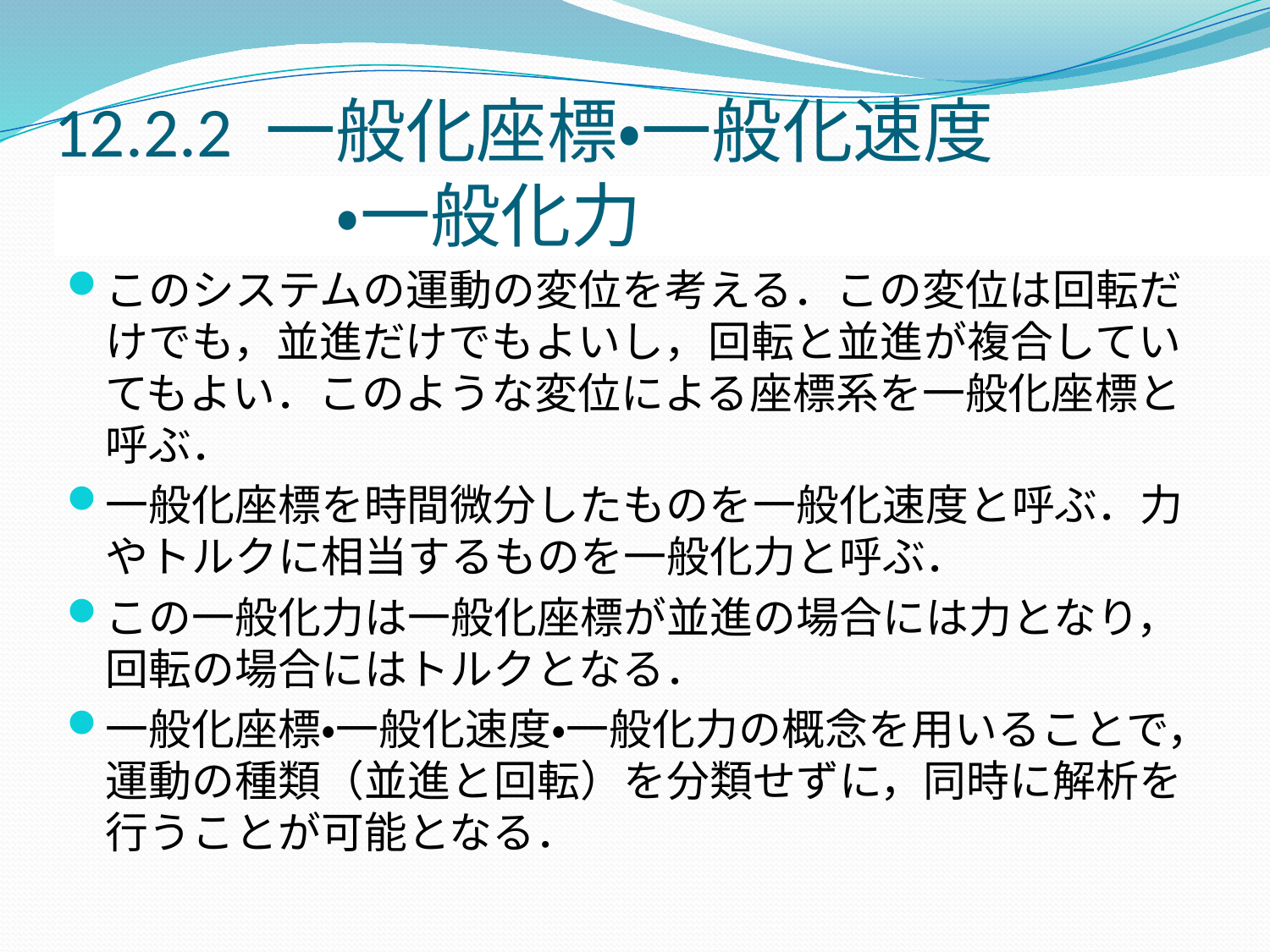

# 12.2.2 一般化座標・一般化速度 　　　　・一般化力
このシステムの運動の変位を考える．この変位は回転だけでも，並進だけでもよいし，回転と並進が複合していてもよい．このような変位による座標系を一般化座標と呼ぶ．
一般化座標を時間微分したものを一般化速度と呼ぶ．力やトルクに相当するものを一般化力と呼ぶ．
この一般化力は一般化座標が並進の場合には力となり，回転の場合にはトルクとなる．
一般化座標・一般化速度・一般化力の概念を用いることで，運動の種類（並進と回転）を分類せずに，同時に解析を行うことが可能となる．